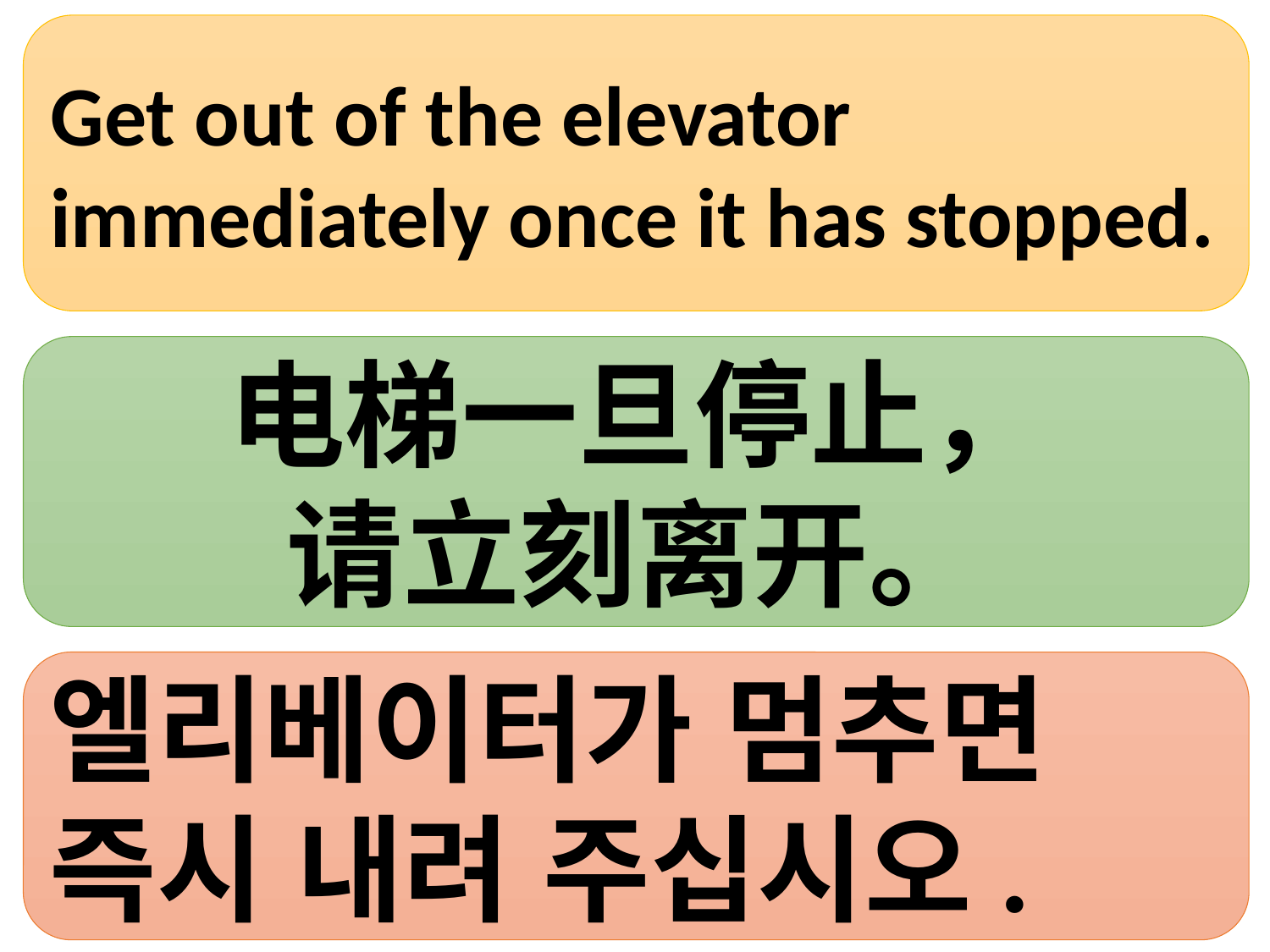

Get out of the elevator immediately once it has stopped.
电梯一旦停止，
请立刻离开。
엘리베이터가 멈추면 즉시 내려 주십시오.